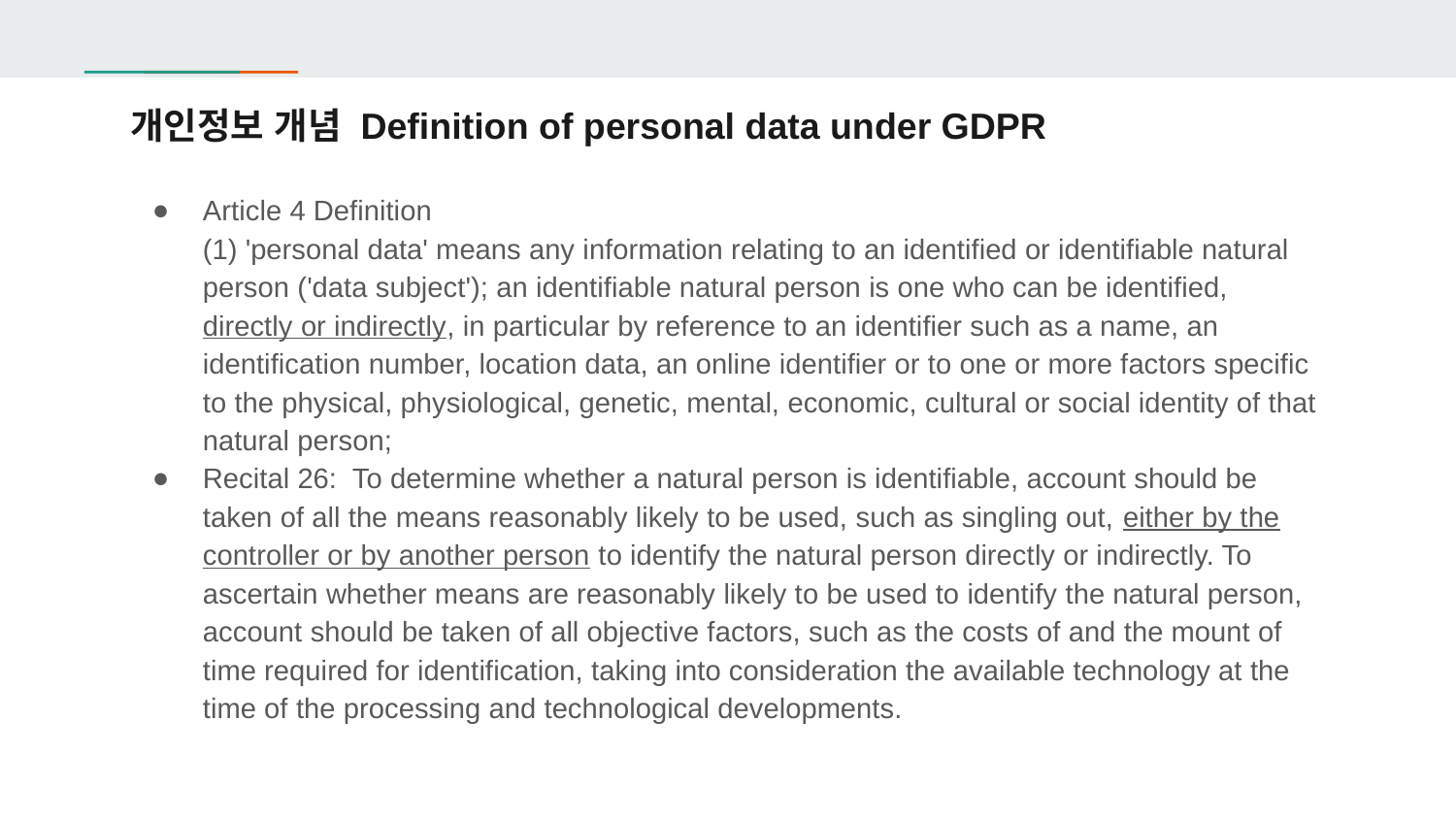

# 개인정보 개념 Definition of personal data under GDPR
Article 4 Definition
(1) 'personal data' means any information relating to an identified or identifiable natural person ('data subject'); an identifiable natural person is one who can be identified, directly or indirectly, in particular by reference to an identifier such as a name, an identification number, location data, an online identifier or to one or more factors specific to the physical, physiological, genetic, mental, economic, cultural or social identity of that natural person;
Recital 26:  To determine whether a natural person is identifiable, account should be taken of all the means reasonably likely to be used, such as singling out, either by the controller or by another person to identify the natural person directly or indirectly. To ascertain whether means are reasonably likely to be used to identify the natural person, account should be taken of all objective factors, such as the costs of and the mount of time required for identification, taking into consideration the available technology at the time of the processing and technological developments.